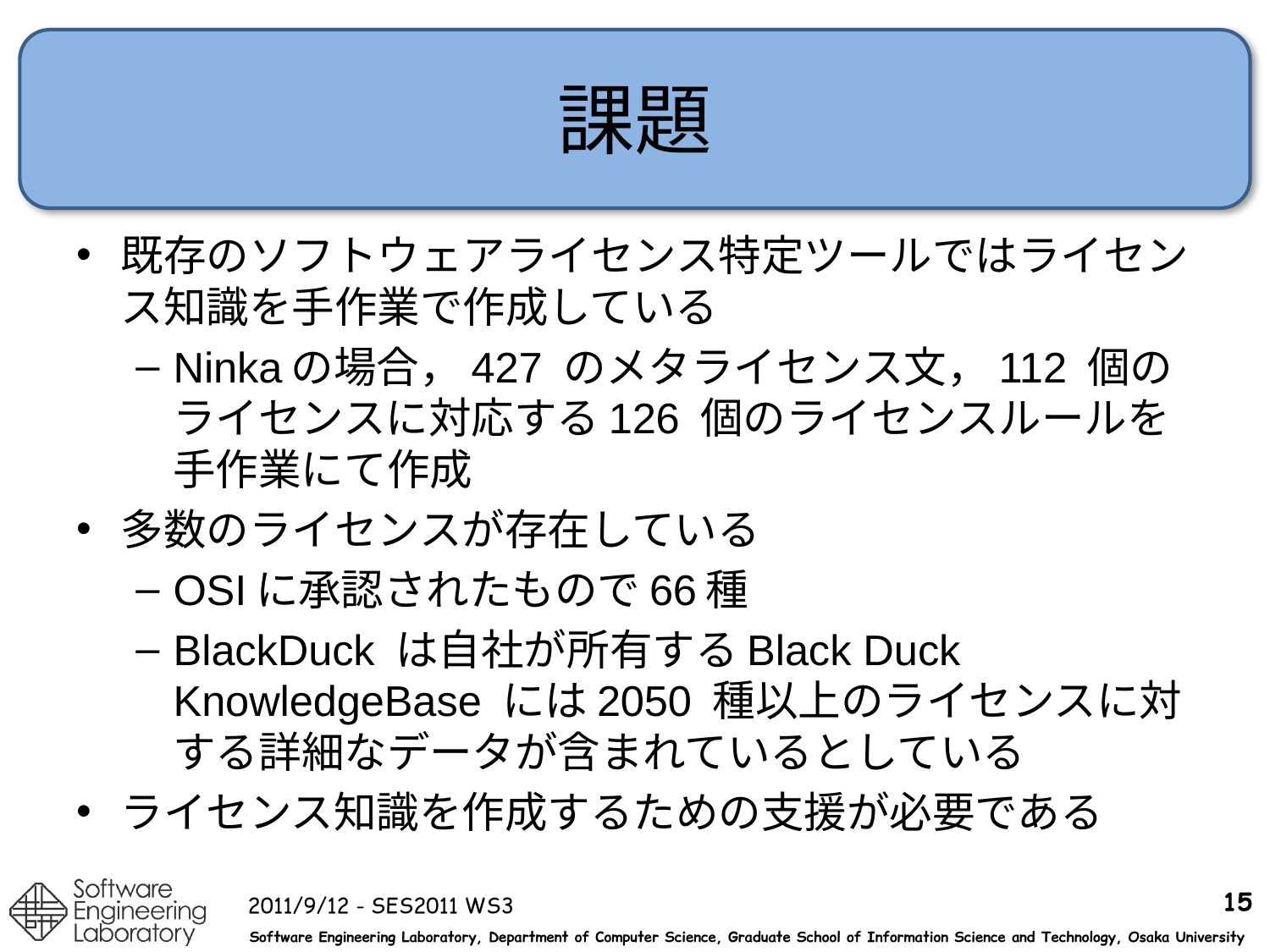

# 課題
既存のソフトウェアライセンス特定ツールではライセンス知識を手作業で作成している
Ninkaの場合，427 のメタライセンス文，112 個のライセンスに対応する126 個のライセンスルールを手作業にて作成
多数のライセンスが存在している
OSIに承認されたもので66種
BlackDuck は自社が所有するBlack Duck KnowledgeBase には2050 種以上のライセンスに対する詳細なデータが含まれているとしている
ライセンス知識を作成するための支援が必要である
15
2011/9/12 - SES2011 WS3